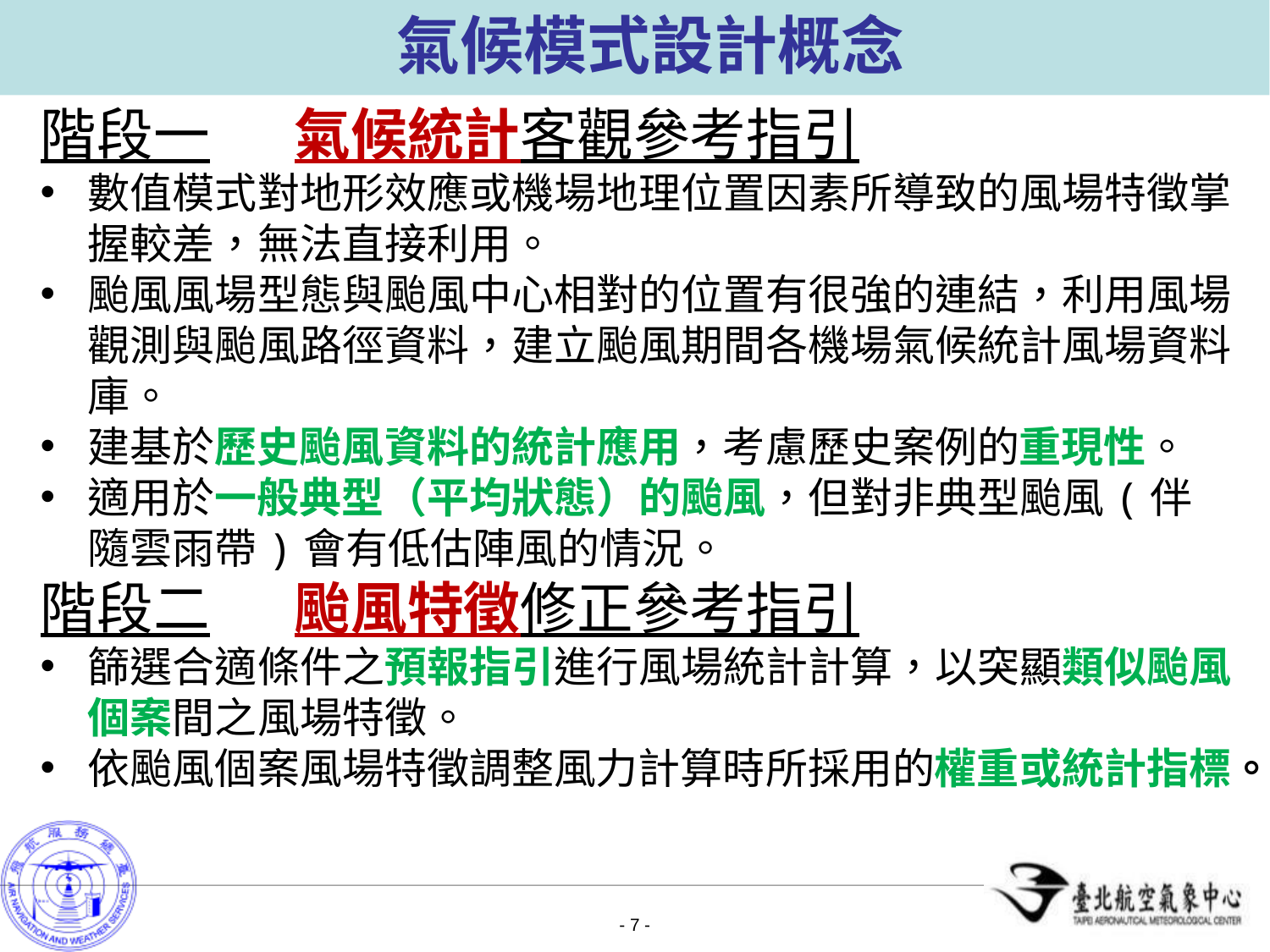

氣候模式設計概念

階段一	氣候統計客觀參考指引
數值模式對地形效應或機場地理位置因素所導致的風場特徵掌握較差，無法直接利用。
颱風風場型態與颱風中心相對的位置有很強的連結，利用風場觀測與颱風路徑資料，建立颱風期間各機場氣候統計風場資料庫。
建基於歷史颱風資料的統計應用，考慮歷史案例的重現性。
適用於一般典型（平均狀態）的颱風，但對非典型颱風(伴隨雲雨帶)會有低估陣風的情況。
階段二	颱風特徵修正參考指引
篩選合適條件之預報指引進行風場統計計算，以突顯類似颱風個案間之風場特徵。
依颱風個案風場特徵調整風力計算時所採用的權重或統計指標。